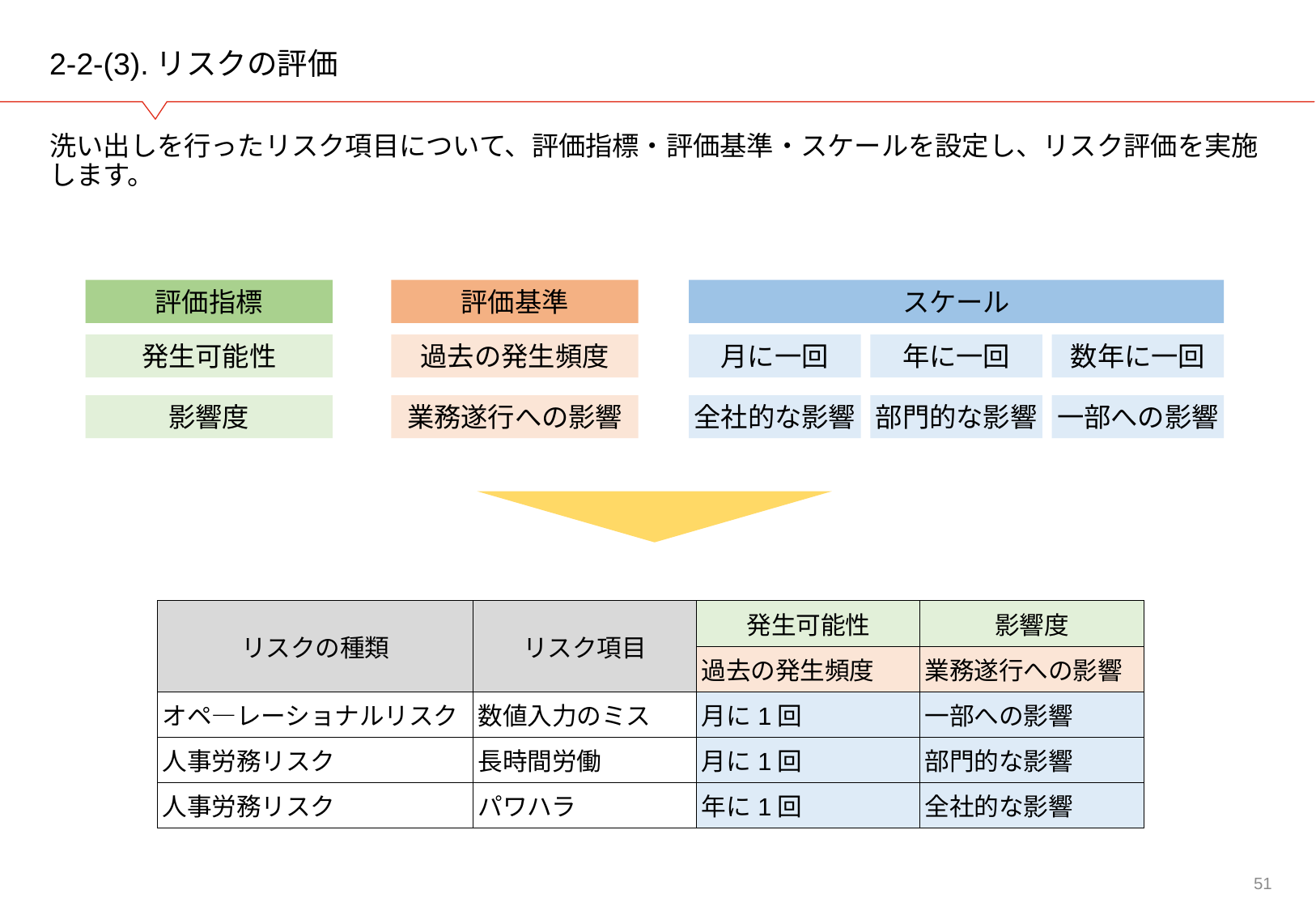

# 2-2-(3).リスクの評価
洗い出しを行ったリスク項目について、評価指標・評価基準・スケールを設定し、リスク評価を実施します。
評価指標
評価基準
スケール
発生可能性
過去の発生頻度
月に一回
年に一回
数年に一回
影響度
業務遂行への影響
全社的な影響
部門的な影響
一部への影響

| リスクの種類 | リスク項目 | 発生可能性 | 影響度 |
| --- | --- | --- | --- |
|  |  | 過去の発生頻度 | 業務遂行への影響 |
| オペ―レーショナルリスク | 数値入力のミス | 月に1回 | 一部への影響 |
| 人事労務リスク | 長時間労働 | 月に1回 | 部門的な影響 |
| 人事労務リスク | パワハラ | 年に1回 | 全社的な影響 |